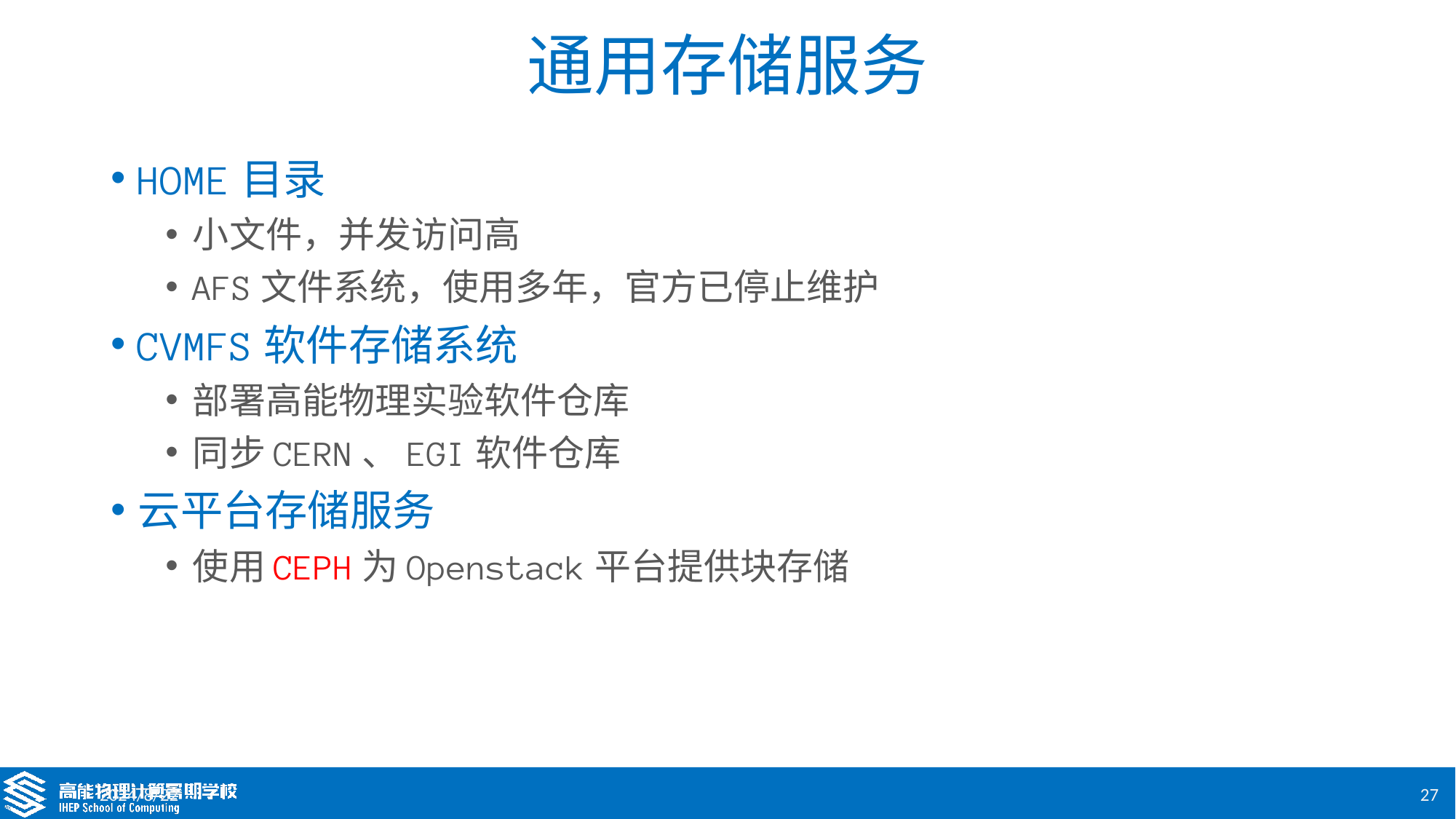

# 通用存储服务
HOME目录
小文件，并发访问高
AFS文件系统，使用多年，官方已停止维护
CVMFS软件存储系统
部署高能物理实验软件仓库
同步CERN、EGI软件仓库
云平台存储服务
使用CEPH为Openstack平台提供块存储
2024/8/22
27